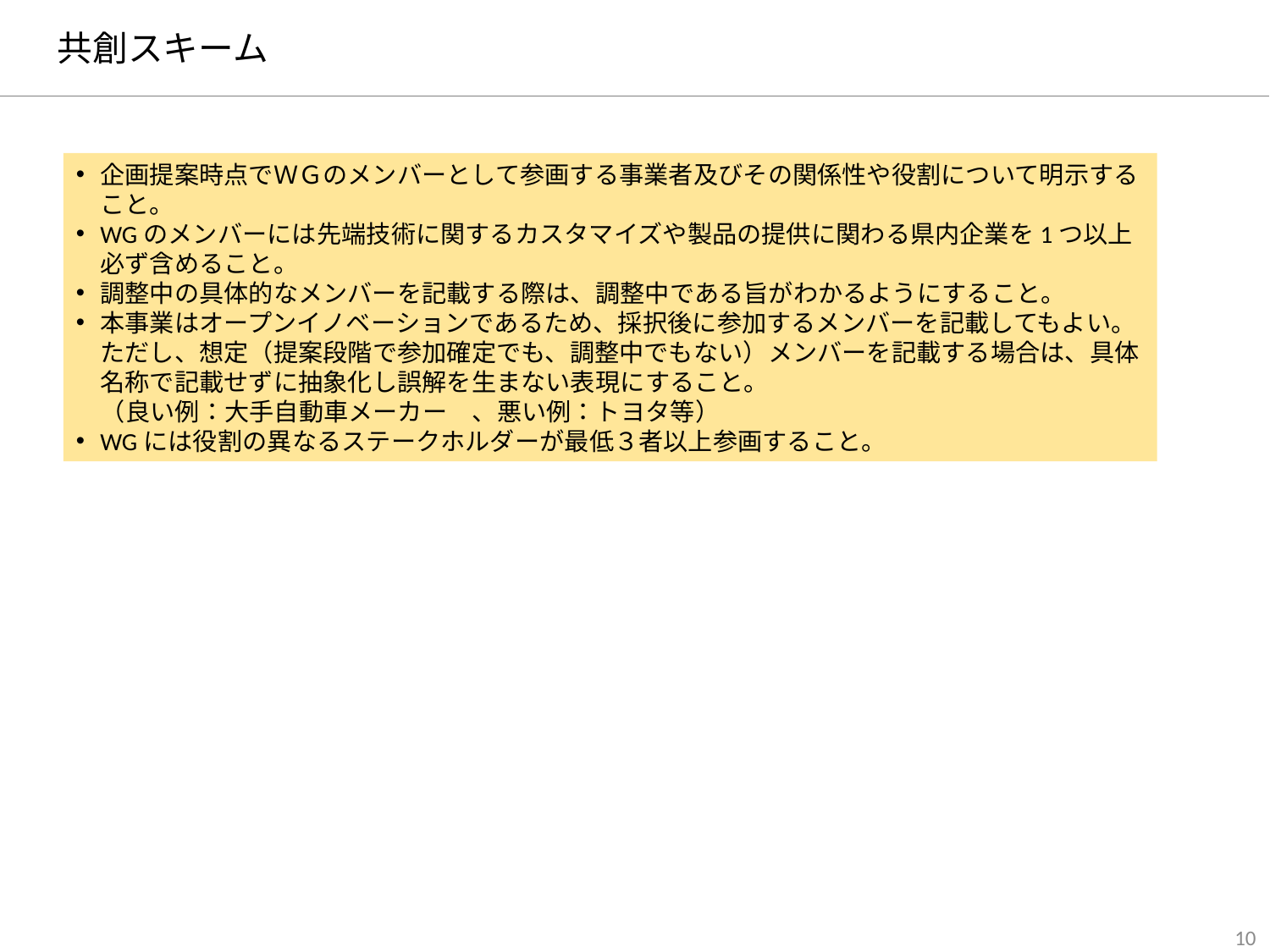

# 共創スキーム
企画提案時点でＷＧのメンバーとして参画する事業者及びその関係性や役割について明示すること。
WGのメンバーには先端技術に関するカスタマイズや製品の提供に関わる県内企業を1つ以上必ず含めること。
調整中の具体的なメンバーを記載する際は、調整中である旨がわかるようにすること。
本事業はオープンイノベーションであるため、採択後に参加するメンバーを記載してもよい。ただし、想定（提案段階で参加確定でも、調整中でもない）メンバーを記載する場合は、具体名称で記載せずに抽象化し誤解を生まない表現にすること。
　（良い例：大手自動車メーカー　、悪い例：トヨタ等）
WGには役割の異なるステークホルダーが最低３者以上参画すること。
10